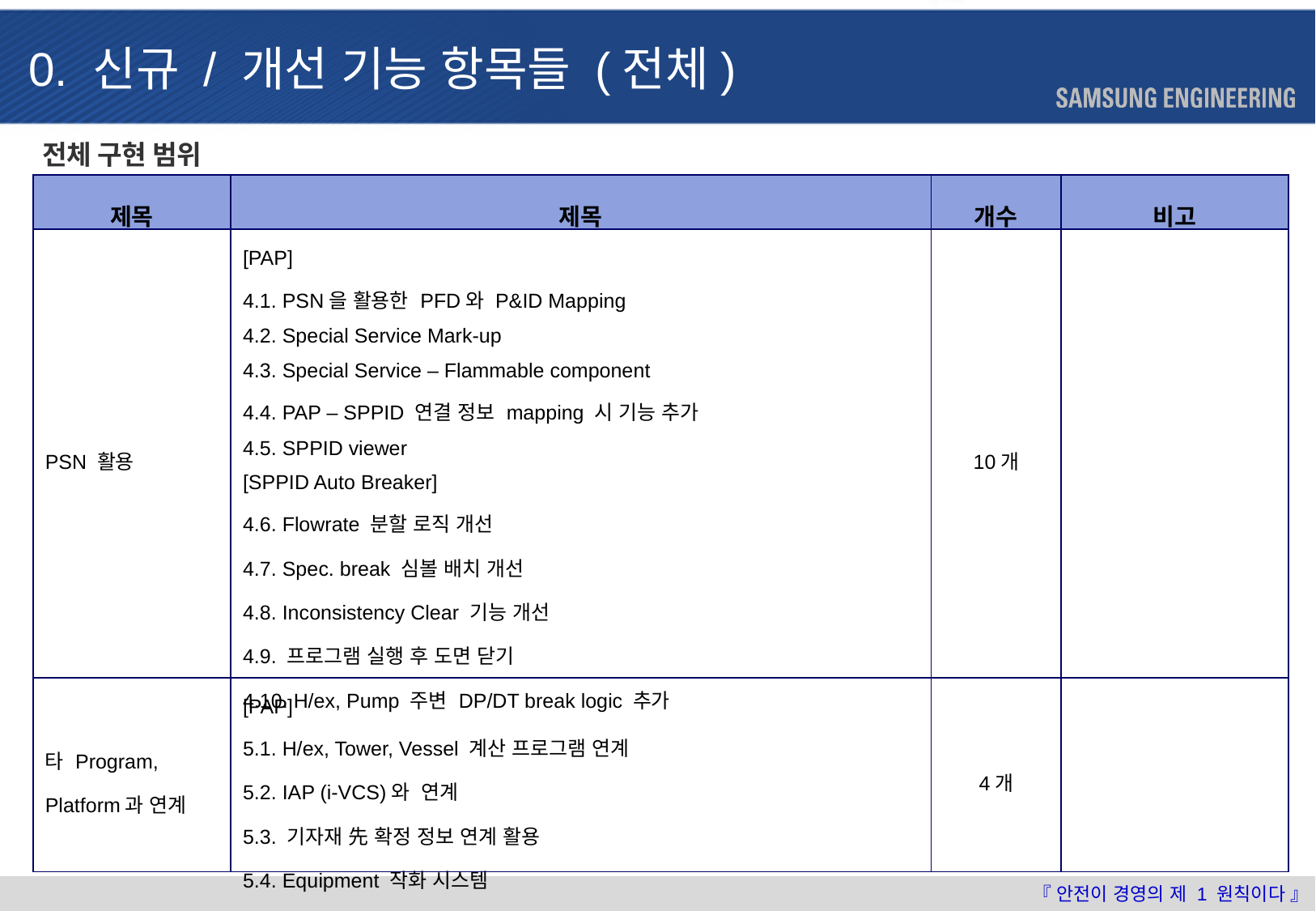

0. 신규 / 개선 기능 항목들 (전체)
전체 구현 범위
| 제목 | 제목 | 개수 | 비고 |
| --- | --- | --- | --- |
| PSN 활용 | [PAP] 4.1. PSN을 활용한 PFD와 P&ID Mapping 4.2. Special Service Mark-up 4.3. Special Service – Flammable component 4.4. PAP – SPPID 연결 정보 mapping 시 기능 추가 4.5. SPPID viewer [SPPID Auto Breaker] 4.6. Flowrate 분할 로직 개선 4.7. Spec. break 심볼 배치 개선 4.8. Inconsistency Clear 기능 개선 4.9. 프로그램 실행 후 도면 닫기 4.10. H/ex, Pump 주변 DP/DT break logic 추가 | 10개 |  |
| 타 Program, Platform과 연계 | [PAP] 5.1. H/ex, Tower, Vessel 계산 프로그램 연계 5.2. IAP (i-VCS)와 연계 5.3. 기자재 先 확정 정보 연계 활용 5.4. Equipment 작화 시스템 | 4개 |  |